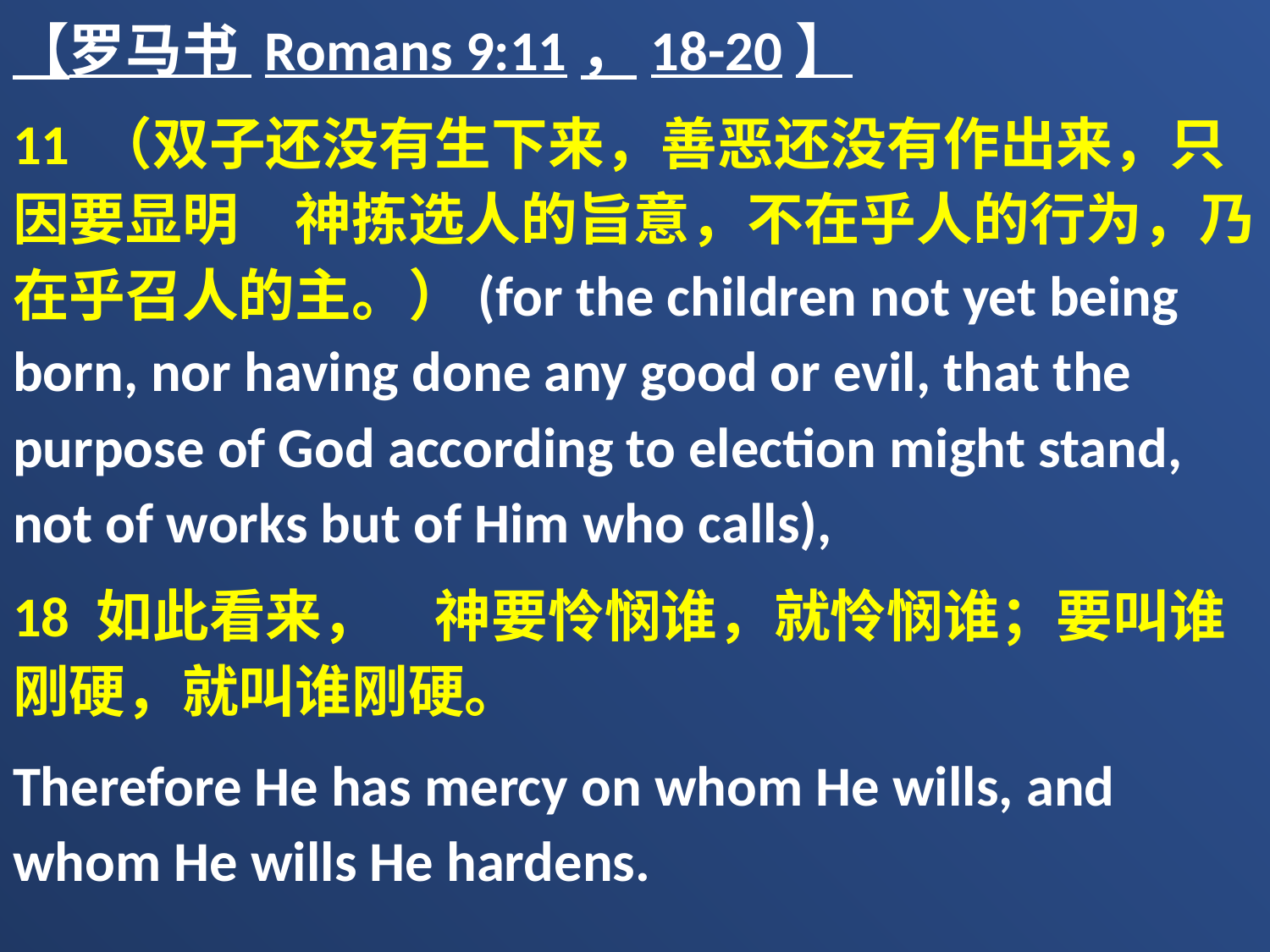

【罗马书 Romans 9:11，18-20】
11 （双子还没有生下来，善恶还没有作出来，只因要显明　神拣选人的旨意，不在乎人的行为，乃在乎召人的主。）(for the children not yet being born, nor having done any good or evil, that the purpose of God according to election might stand, not of works but of Him who calls),
18 如此看来，　神要怜悯谁，就怜悯谁；要叫谁刚硬，就叫谁刚硬。
Therefore He has mercy on whom He wills, and whom He wills He hardens.